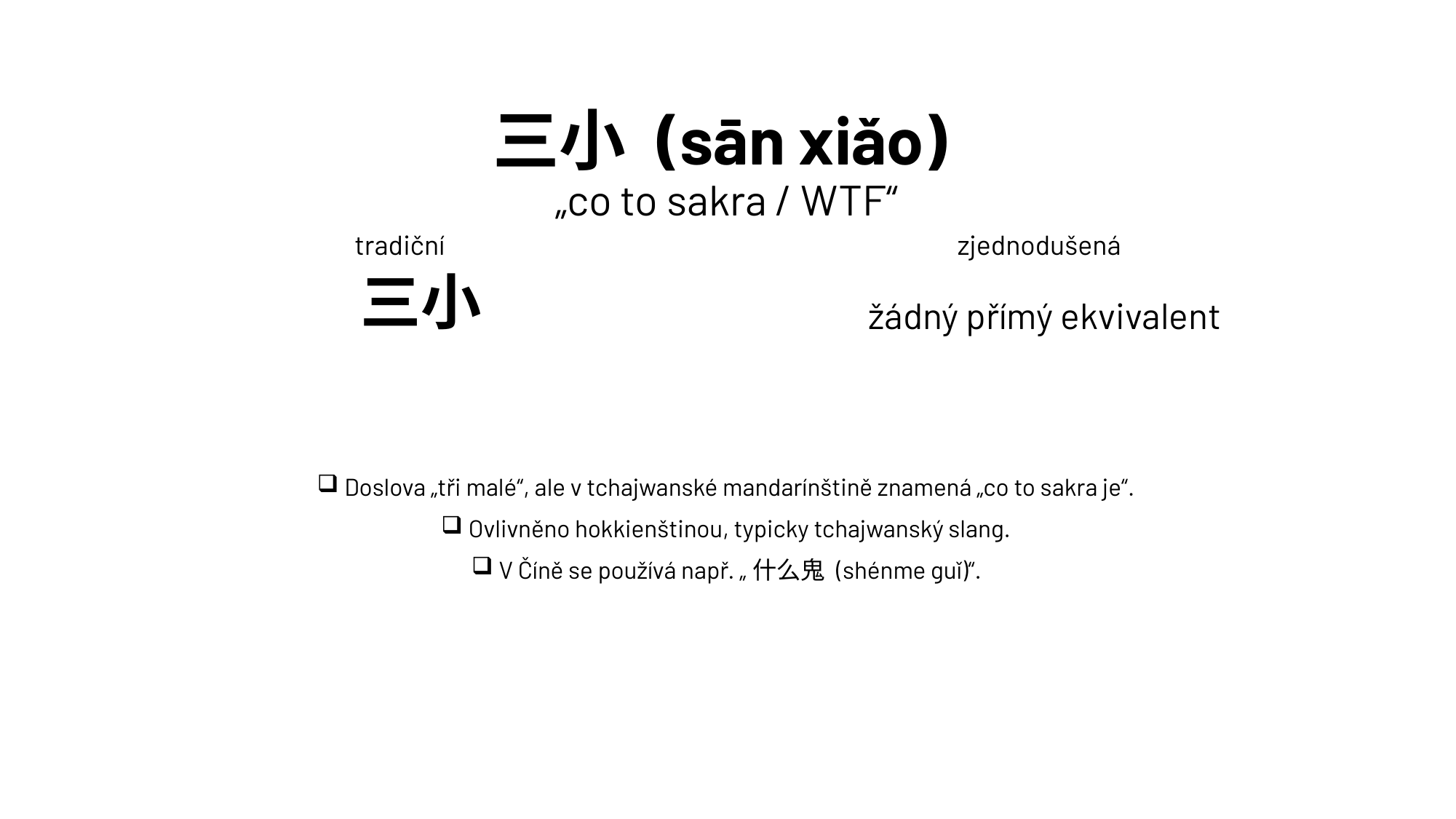

# 三小 (sān xiǎo) „co to sakra / WTF“
tradiční
zjednodušená
 三小
žádný přímý ekvivalent

Doslova „tři malé“, ale v tchajwanské mandarínštině znamená „co to sakra je“.
Ovlivněno hokkienštinou, typicky tchajwanský slang.
V Číně se používá např. „什么鬼 (shénme guǐ)“.